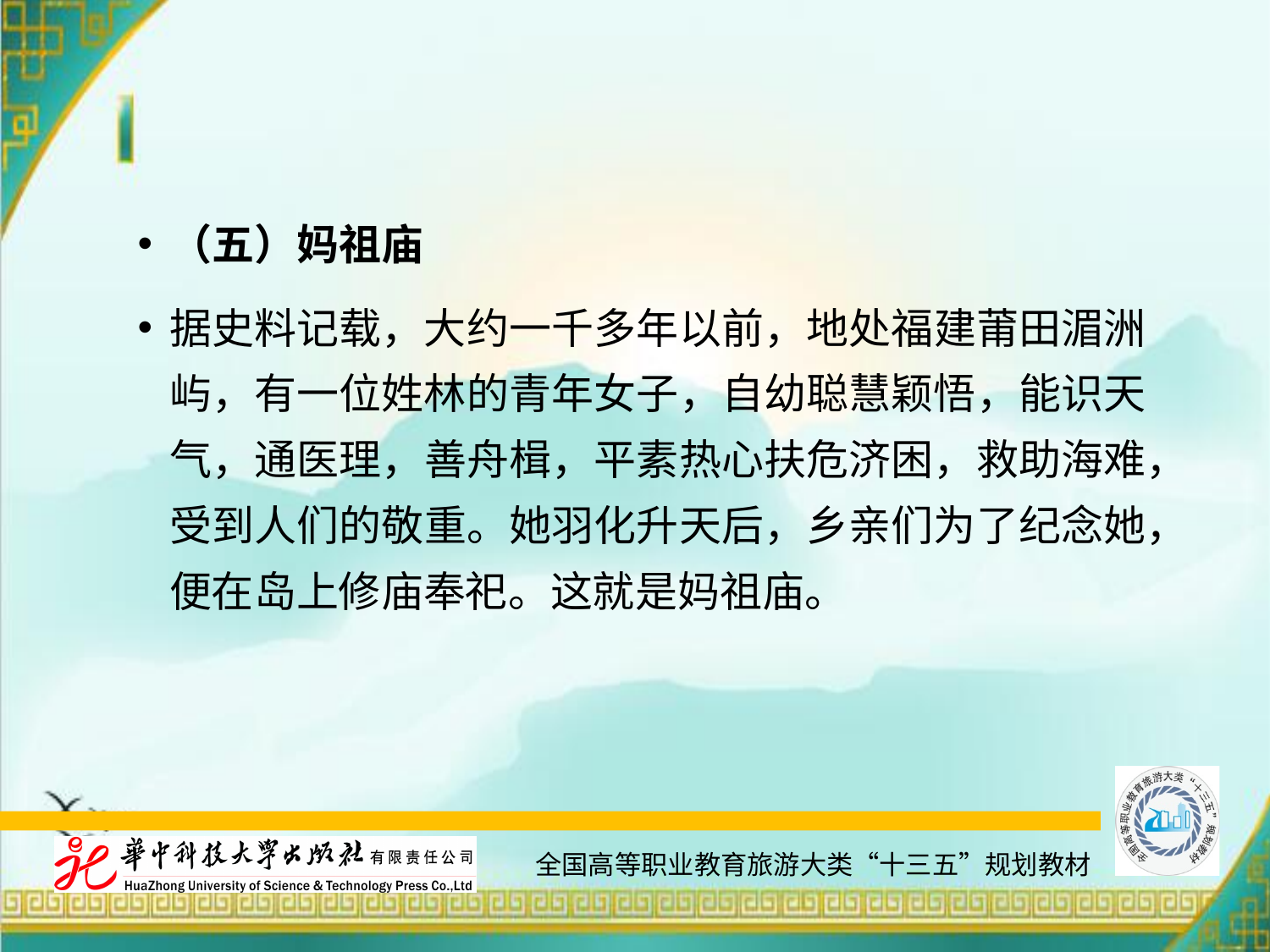

#
（五）妈祖庙
据史料记载，大约一千多年以前，地处福建莆田湄洲屿，有一位姓林的青年女子，自幼聪慧颖悟，能识天气，通医理，善舟楫，平素热心扶危济困，救助海难，受到人们的敬重。她羽化升天后，乡亲们为了纪念她，便在岛上修庙奉祀。这就是妈祖庙。